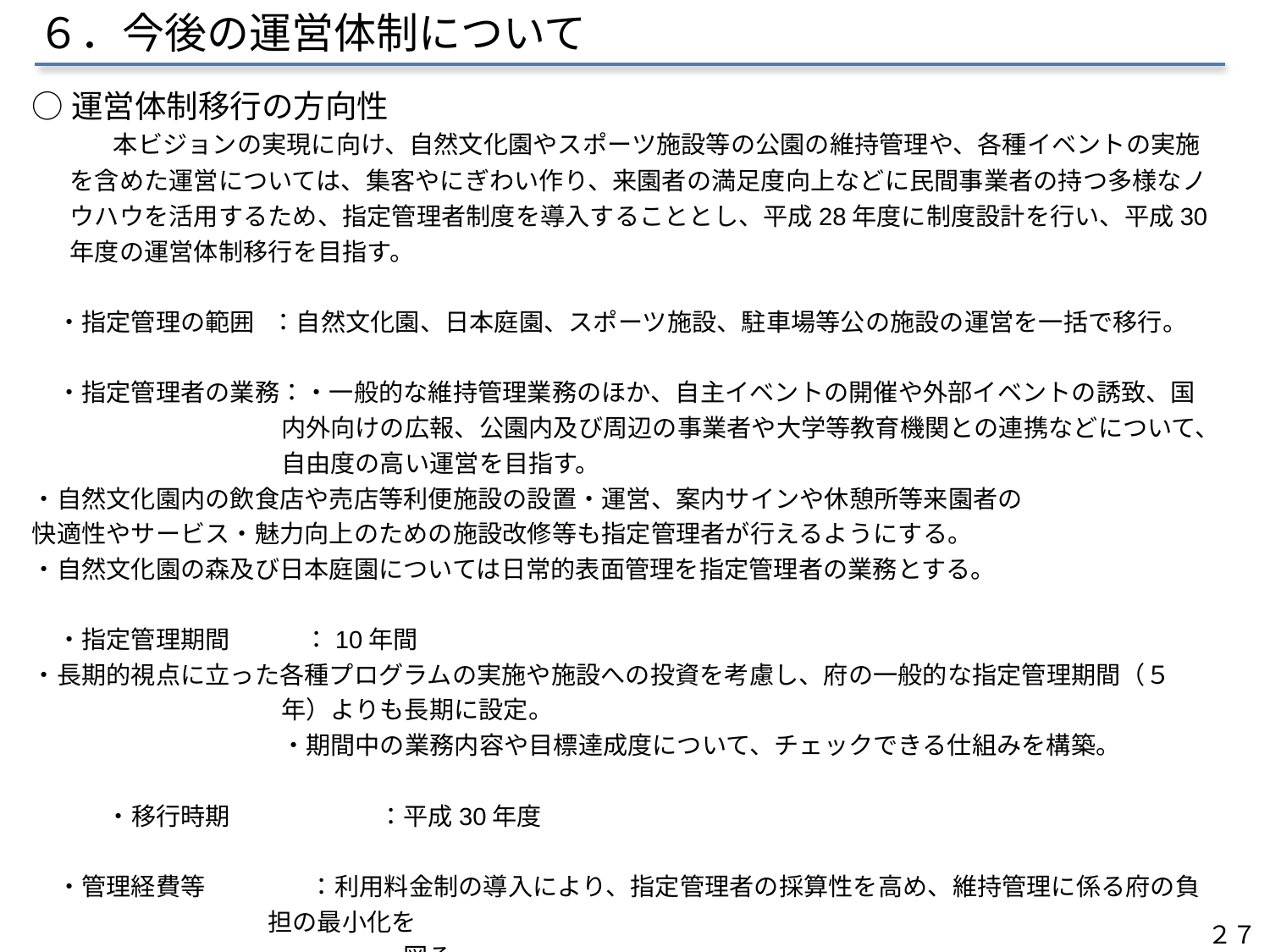

６．今後の運営体制について
○運営体制移行の方向性
　　　本ビジョンの実現に向け、自然文化園やスポーツ施設等の公園の維持管理や、各種イベントの実施を含めた運営については、集客やにぎわい作り、来園者の満足度向上などに民間事業者の持つ多様なノウハウを活用するため、指定管理者制度を導入することとし、平成28年度に制度設計を行い、平成30年度の運営体制移行を目指す。

　・指定管理の範囲   ：自然文化園、日本庭園、スポーツ施設、駐車場等公の施設の運営を一括で移行。

　・指定管理者の業務：・一般的な維持管理業務のほか、自主イベントの開催や外部イベントの誘致、国内外向けの広報、公園内及び周辺の事業者や大学等教育機関との連携などについて、自由度の高い運営を目指す。
・自然文化園内の飲食店や売店等利便施設の設置・運営、案内サインや休憩所等来園者の
快適性やサービス・魅力向上のための施設改修等も指定管理者が行えるようにする。
・自然文化園の森及び日本庭園については日常的表面管理を指定管理者の業務とする。

　・指定管理期間　　　：10年間
・長期的視点に立った各種プログラムの実施や施設への投資を考慮し、府の一般的な指定管理期間（５年）よりも長期に設定。
・期間中の業務内容や目標達成度について、チェックできる仕組みを構築。

　・移行時期　　　　　　：平成30年度

　・管理経費等　　　　 ：利用料金制の導入により、指定管理者の採算性を高め、維持管理に係る府の負担の最小化を
　　　　　　　　　　　　　　　図る。
２７